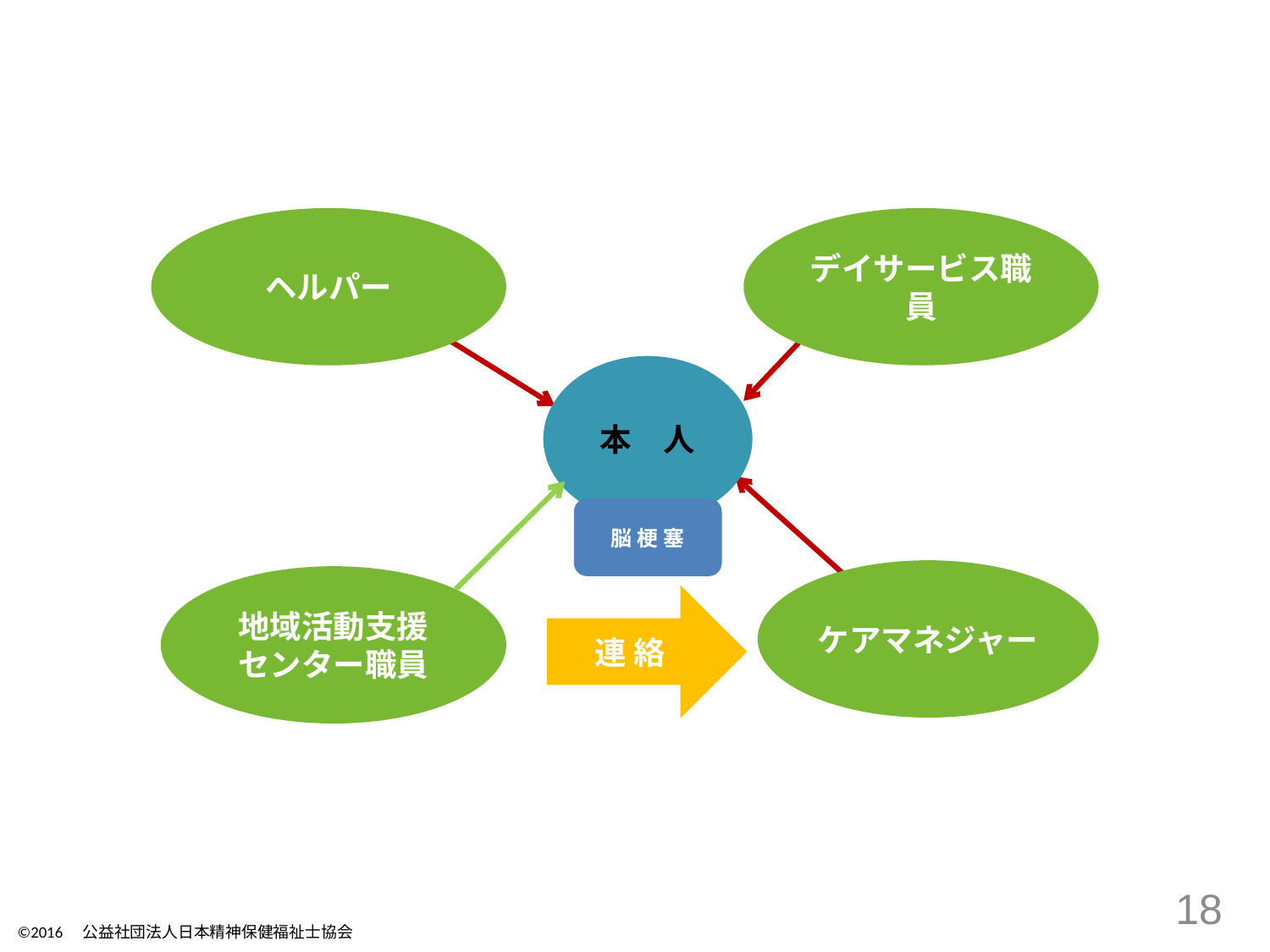

ヘルパー
デイサービス職員
本　人
脳 梗 塞
ケアマネジャー
地域活動支援センター職員
連 絡
18
©2016　公益社団法人日本精神保健福祉士協会